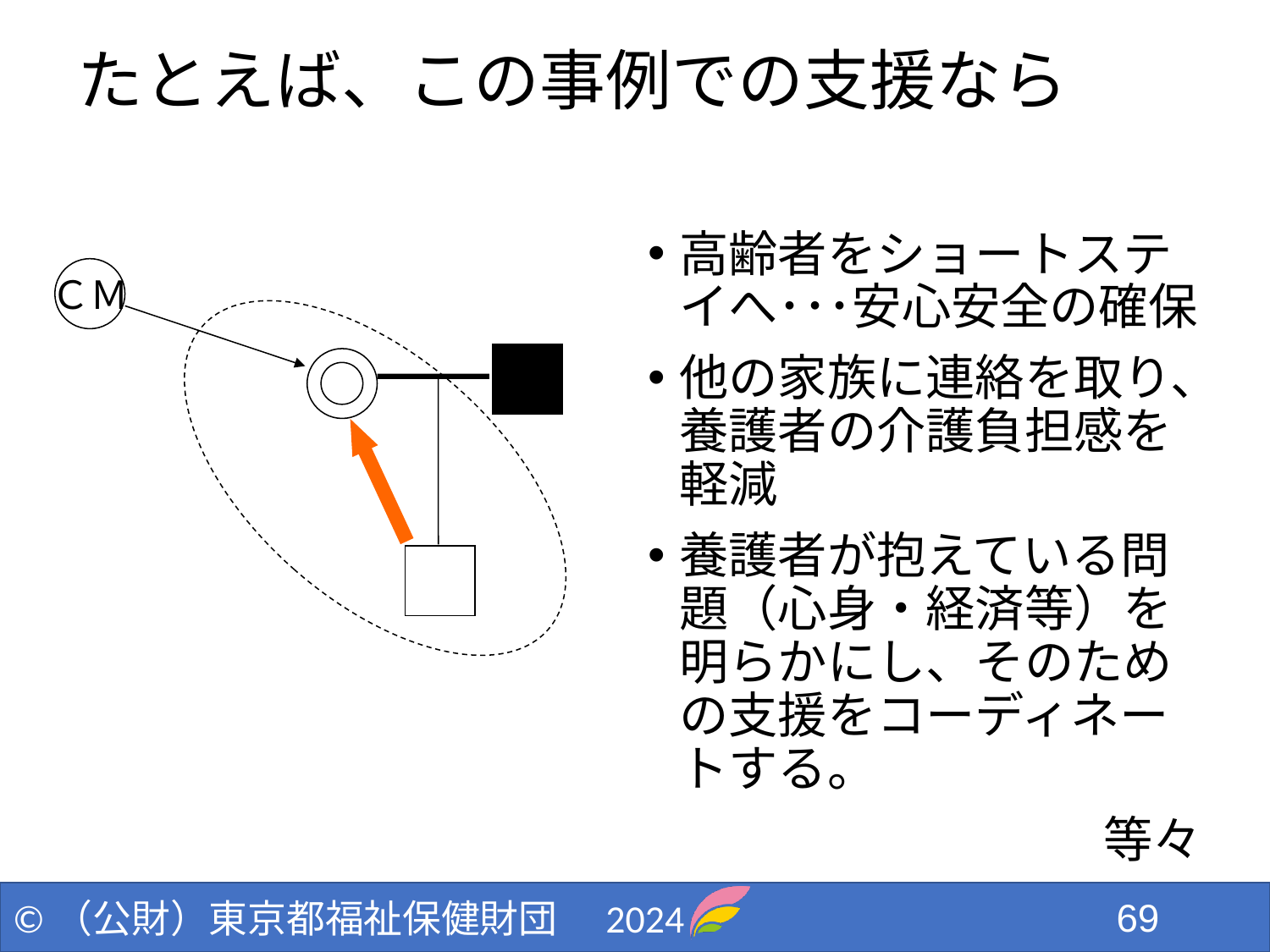

# たとえば、この事例での支援なら
高齢者をショートステイへ･･･安心安全の確保
他の家族に連絡を取り、養護者の介護負担感を軽減
養護者が抱えている問題（心身・経済等）を明らかにし、そのための支援をコーディネートする。
等々

ＣＭ